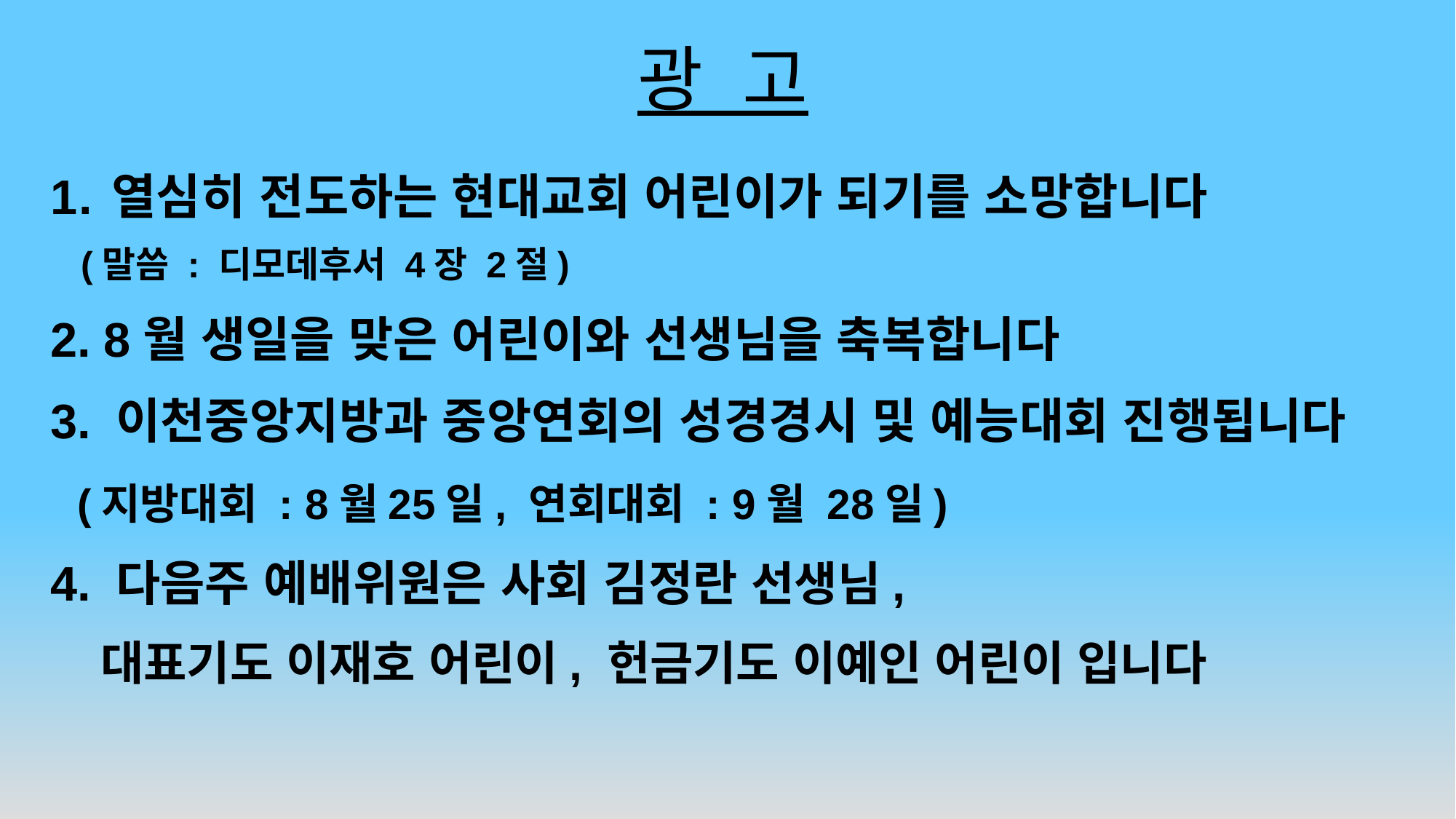

# 광  고
열심히 전도하는 현대교회 어린이가 되기를 소망합니다
   (말씀 : 디모데후서 4장 2절)
2. 8월 생일을 맞은 어린이와 선생님을 축복합니다
3. 이천중앙지방과 중앙연회의 성경경시 및 예능대회 진행됩니다
  (지방대회 : 8월25일, 연회대회 : 9월 28일)
4. 다음주 예배위원은 사회 김정란 선생님,
   대표기도 이재호 어린이, 헌금기도 이예인 어린이 입니다